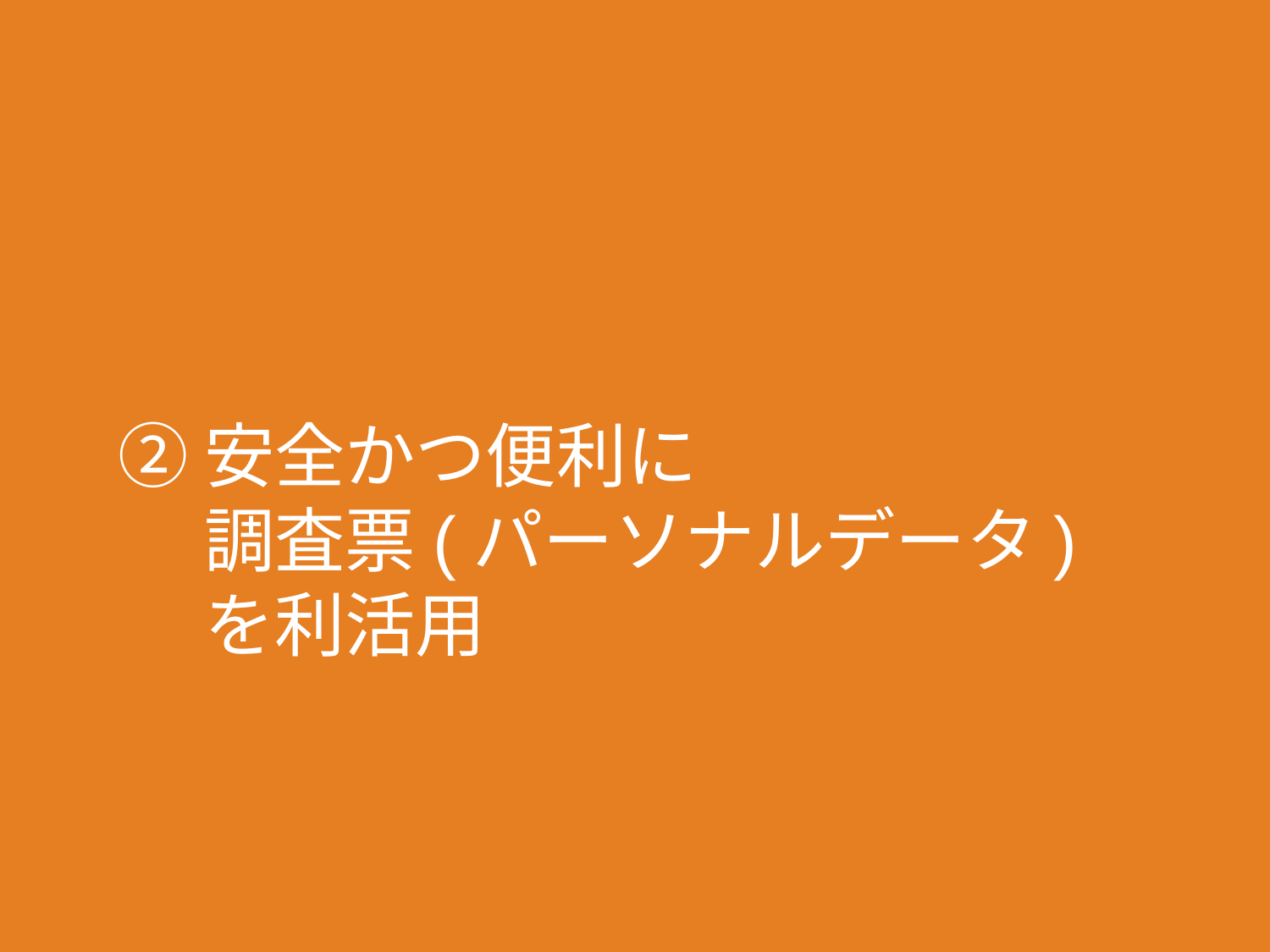

#
　② 安全かつ便利に
　　 調査票(パーソナルデータ)
　　 を利活用